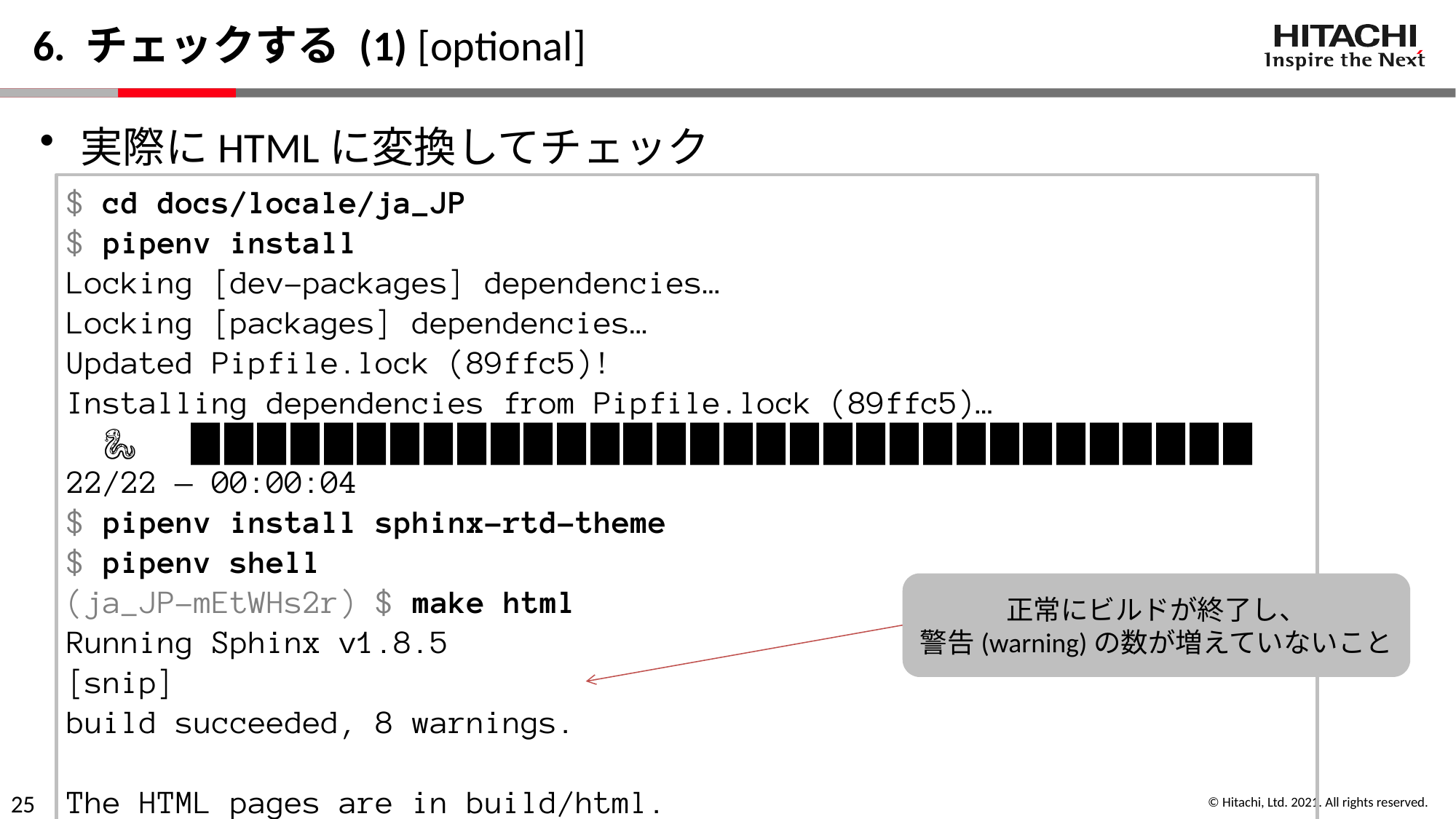

# 6. チェックする (1) [optional]
実際にHTMLに変換してチェック
$ cd docs/locale/ja_JP
$ pipenv install
Locking [dev-packages] dependencies…
Locking [packages] dependencies…
Updated Pipfile.lock (89ffc5)!
Installing dependencies from Pipfile.lock (89ffc5)…
  🐍   ▉▉▉▉▉▉▉▉▉▉▉▉▉▉▉▉▉▉▉▉▉▉▉▉▉▉▉▉▉▉▉▉ 22/22 — 00:00:04
$ pipenv install sphinx-rtd-theme
$ pipenv shell
(ja_JP-mEtWHs2r) $ make html
Running Sphinx v1.8.5
[snip]
build succeeded, 8 warnings.

The HTML pages are in build/html.
正常にビルドが終了し、
警告(warning)の数が増えていないこと